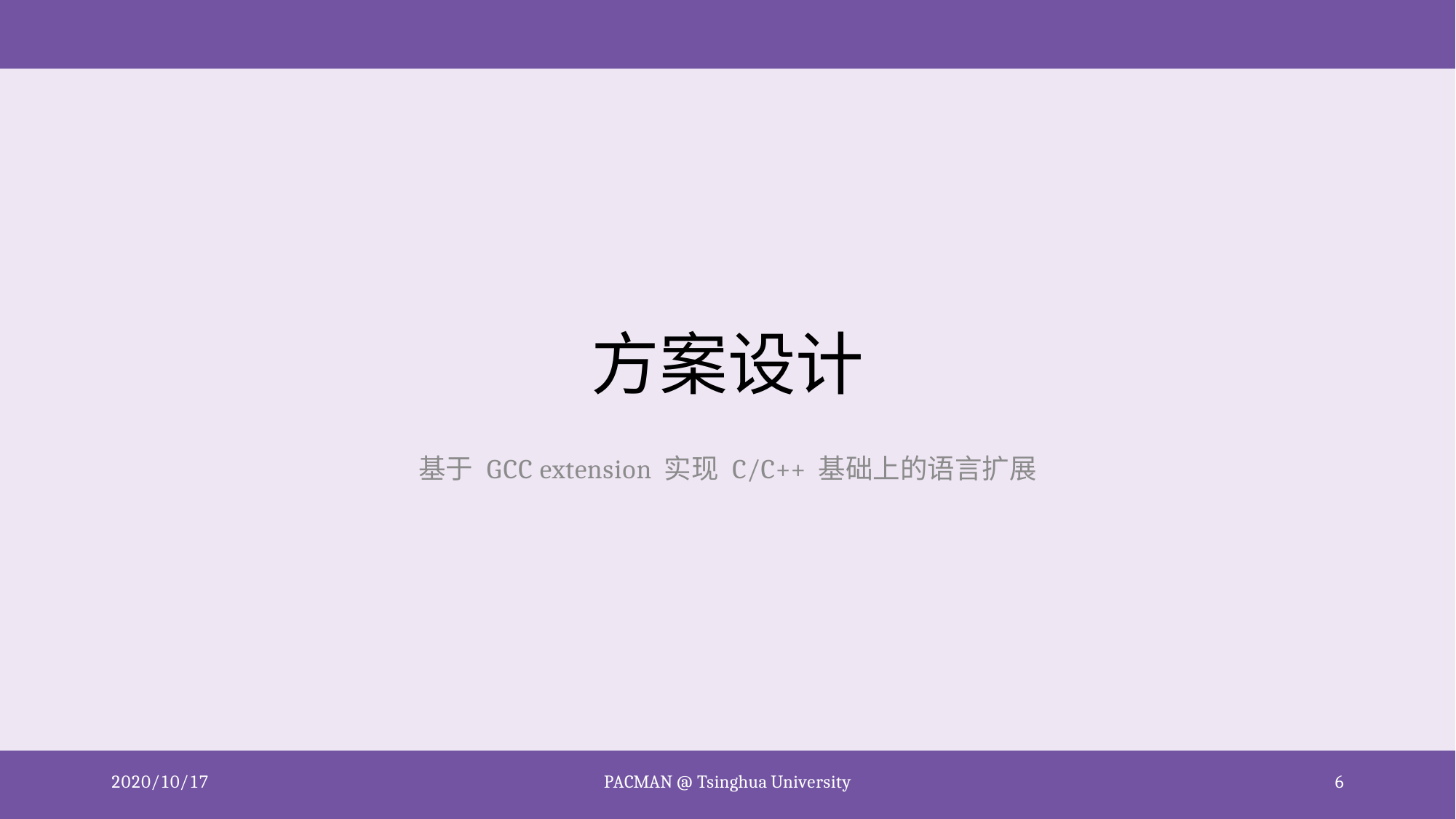

# 方案设计
基于 GCC extension 实现 C/C++ 基础上的语言扩展
2020/10/17
PACMAN @ Tsinghua University
6